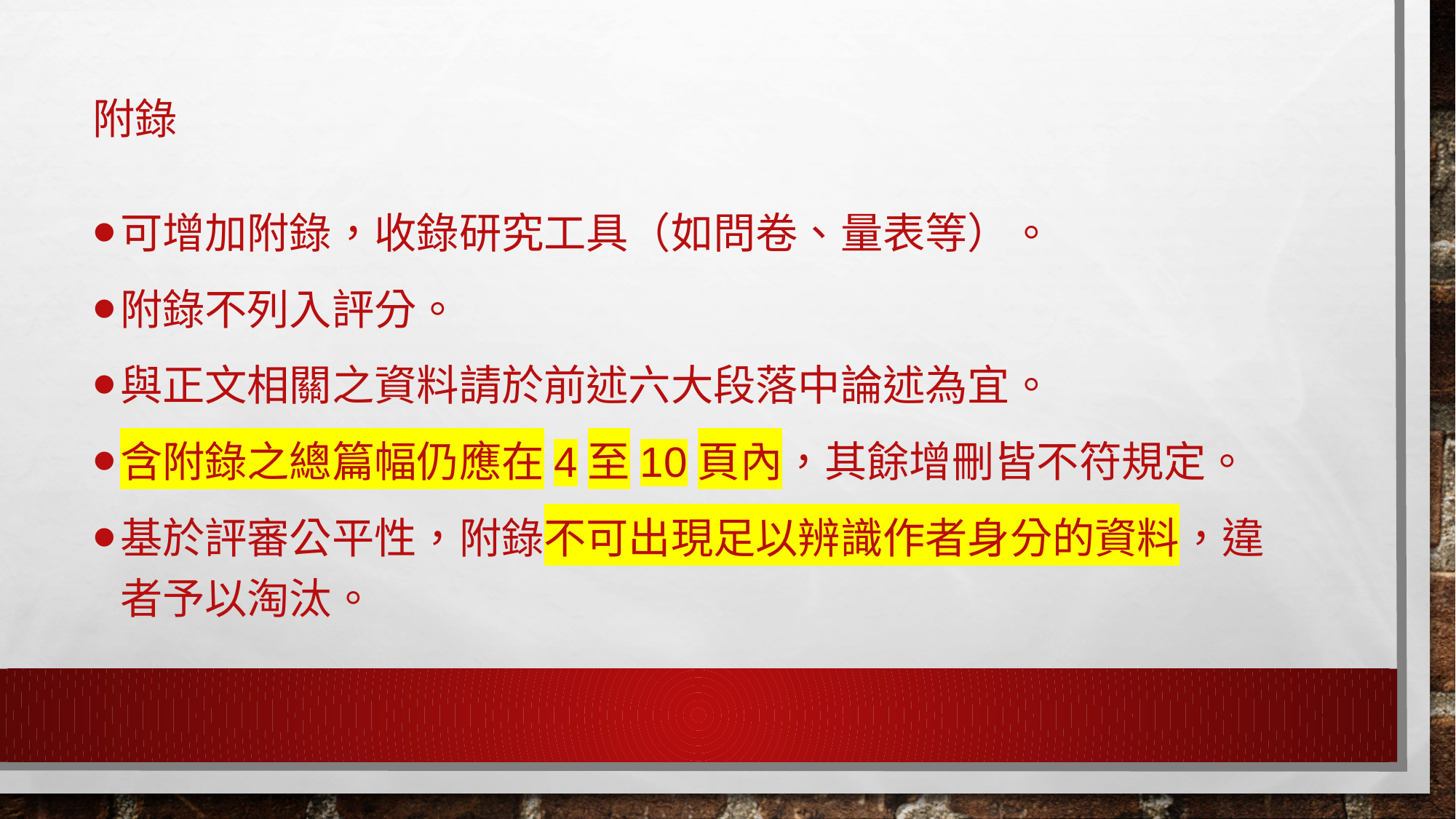

# 附錄
可增加附錄，收錄研究工具（如問卷、量表等）。
附錄不列入評分。
與正文相關之資料請於前述六大段落中論述為宜。
含附錄之總篇幅仍應在4至10頁內，其餘增刪皆不符規定。
基於評審公平性，附錄不可出現足以辨識作者身分的資料，違者予以淘汰。